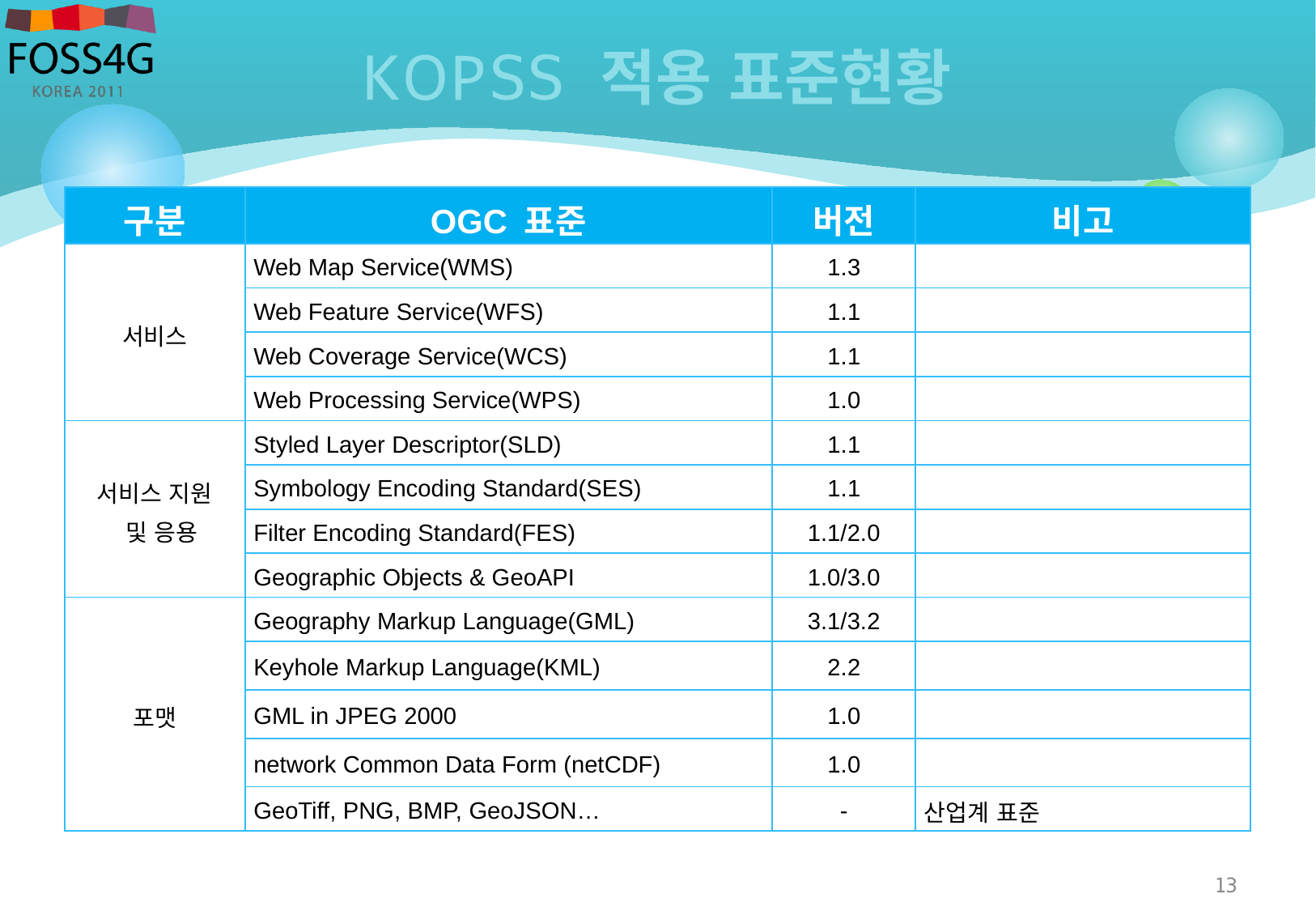

# KOPSS 적용 표준현황
| 구분 | OGC 표준 | 버전 | 비고 |
| --- | --- | --- | --- |
| 서비스 | Web Map Service(WMS) | 1.3 |  |
|  | Web Feature Service(WFS) | 1.1 |  |
|  | Web Coverage Service(WCS) | 1.1 |  |
|  | Web Processing Service(WPS) | 1.0 |  |
| 서비스 지원 및 응용 | Styled Layer Descriptor(SLD) | 1.1 |  |
|  | Symbology Encoding Standard(SES) | 1.1 |  |
|  | Filter Encoding Standard(FES) | 1.1/2.0 |  |
|  | Geographic Objects & GeoAPI | 1.0/3.0 |  |
| 포맷 | Geography Markup Language(GML) | 3.1/3.2 |  |
|  | Keyhole Markup Language(KML) | 2.2 |  |
|  | GML in JPEG 2000 | 1.0 |  |
|  | network Common Data Form (netCDF) | 1.0 |  |
|  | GeoTiff, PNG, BMP, GeoJSON… | - | 산업계 표준 |
13